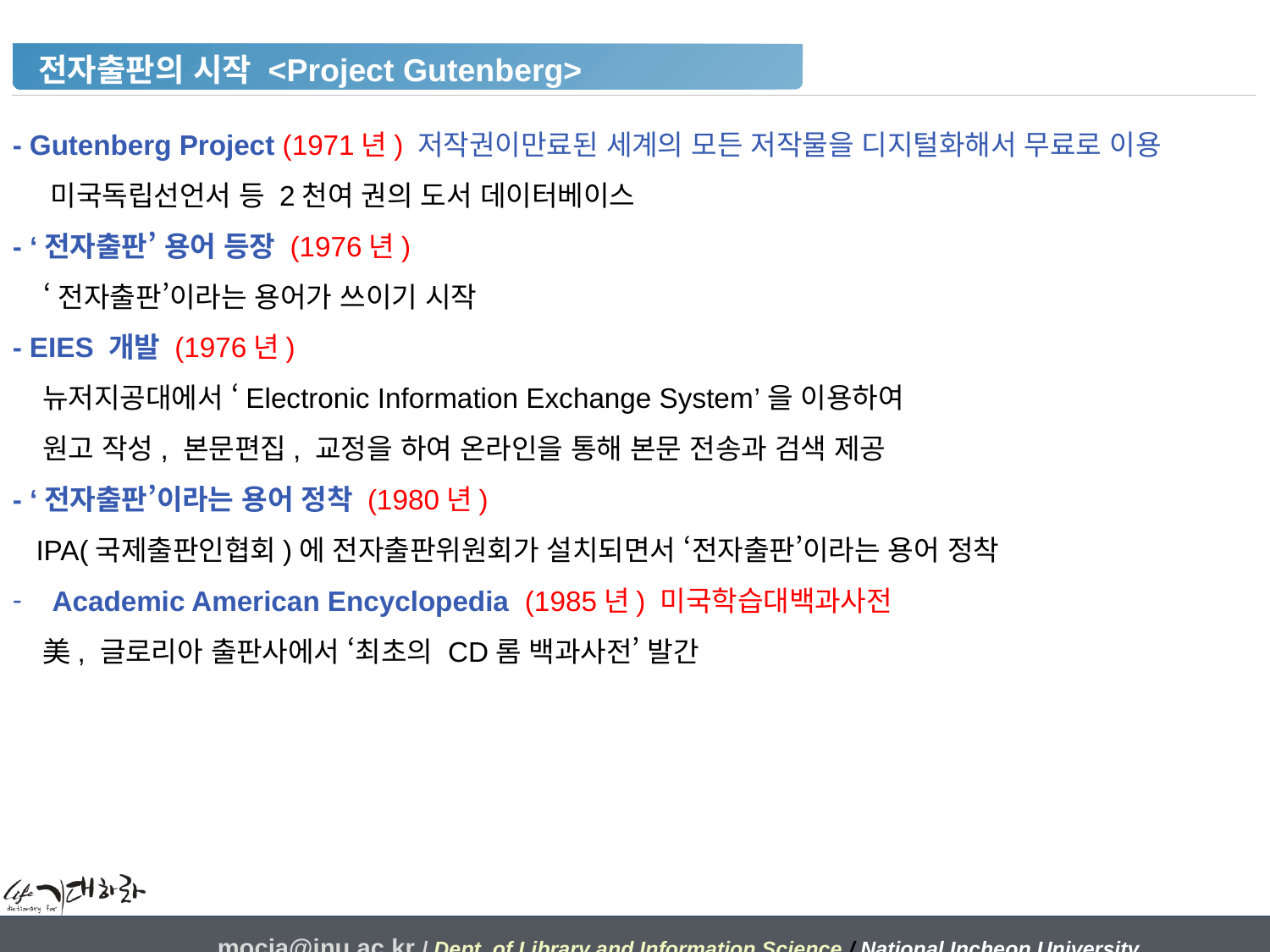

전자출판의 시작 <Project Gutenberg>
- Gutenberg Project (1971년) 저작권이만료된 세계의 모든 저작물을 디지털화해서 무료로 이용
    미국독립선언서 등 2천여 권의 도서 데이터베이스
- ‘전자출판’ 용어 등장 (1976년)
    ‘전자출판’이라는 용어가 쓰이기 시작
- EIES 개발 (1976년)
   뉴저지공대에서 ‘Electronic Information Exchange System’을 이용하여
   원고 작성, 본문편집, 교정을 하여 온라인을 통해 본문 전송과 검색 제공
- ‘전자출판’이라는 용어 정착 (1980년)
   IPA(국제출판인협회)에 전자출판위원회가 설치되면서 ‘전자출판’이라는 용어 정착
Academic American Encyclopedia  (1985년) 미국학습대백과사전
   美, 글로리아 출판사에서 ‘최초의 CD롬 백과사전’ 발간

mocja@inu.ac.kr / Dept. of Library and Information Science / National Incheon University